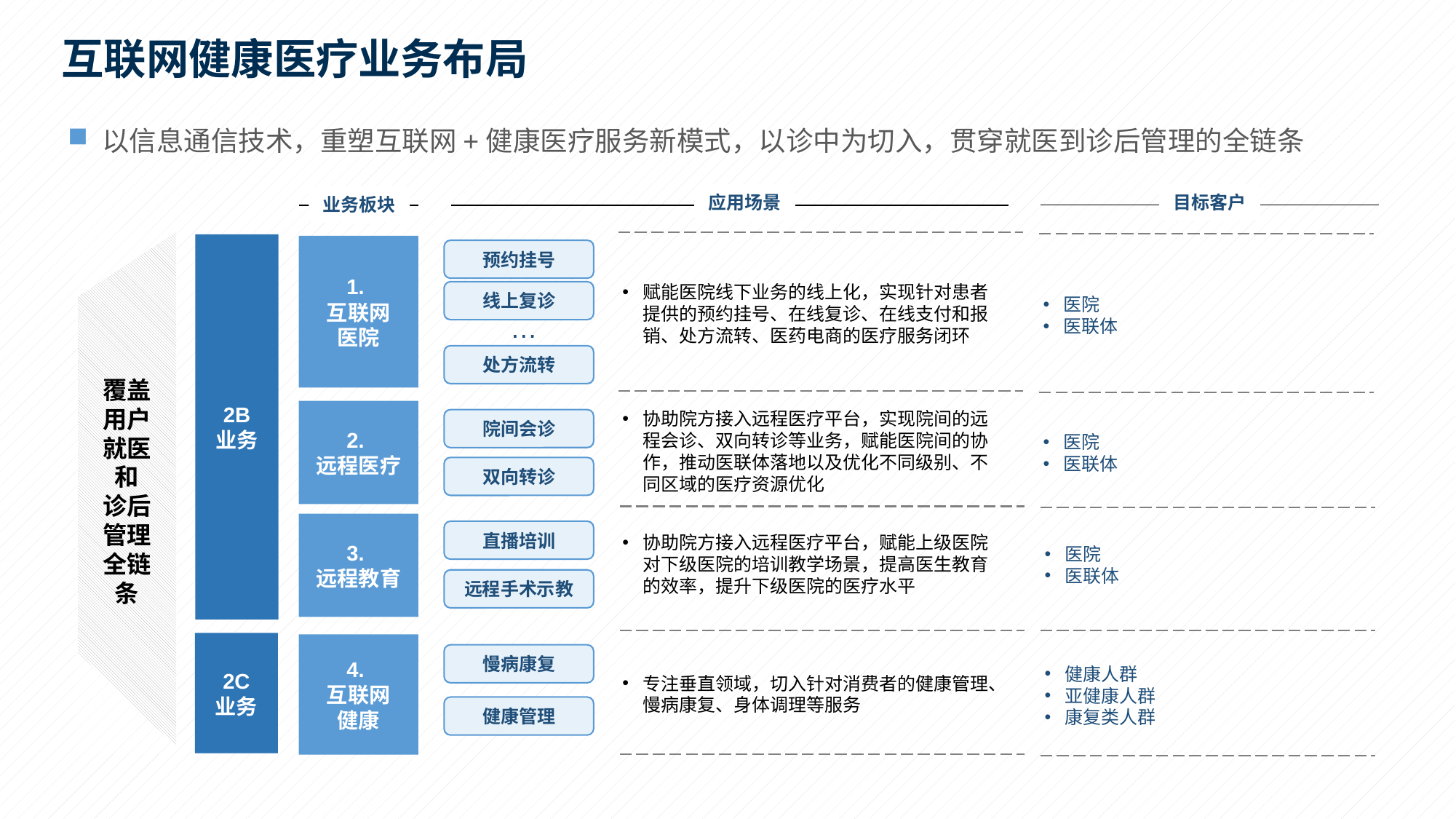

互联网健康医疗业务布局
以信息通信技术，重塑互联网+健康医疗服务新模式，以诊中为切入，贯穿就医到诊后管理的全链条
目标客户
应用场景
业务板块
覆盖用户就医和
诊后管理全链条

2B
业务
1.
互联网
医院
预约挂号
赋能医院线下业务的线上化，实现针对患者提供的预约挂号、在线复诊、在线支付和报销、处方流转、医药电商的医疗服务闭环
医院
医联体
线上复诊
…
处方流转
协助院方接入远程医疗平台，实现院间的远程会诊、双向转诊等业务，赋能医院间的协作，推动医联体落地以及优化不同级别、不同区域的医疗资源优化
医院
医联体
2.
远程医疗
院间会诊
双向转诊
3.
远程教育
协助院方接入远程医疗平台，赋能上级医院对下级医院的培训教学场景，提高医生教育的效率，提升下级医院的医疗水平
医院
医联体
直播培训
远程手术示教
2C
业务
专注垂直领域，切入针对消费者的健康管理、慢病康复、身体调理等服务
4.
互联网
健康
健康人群
亚健康人群
康复类人群
慢病康复
健康管理
5